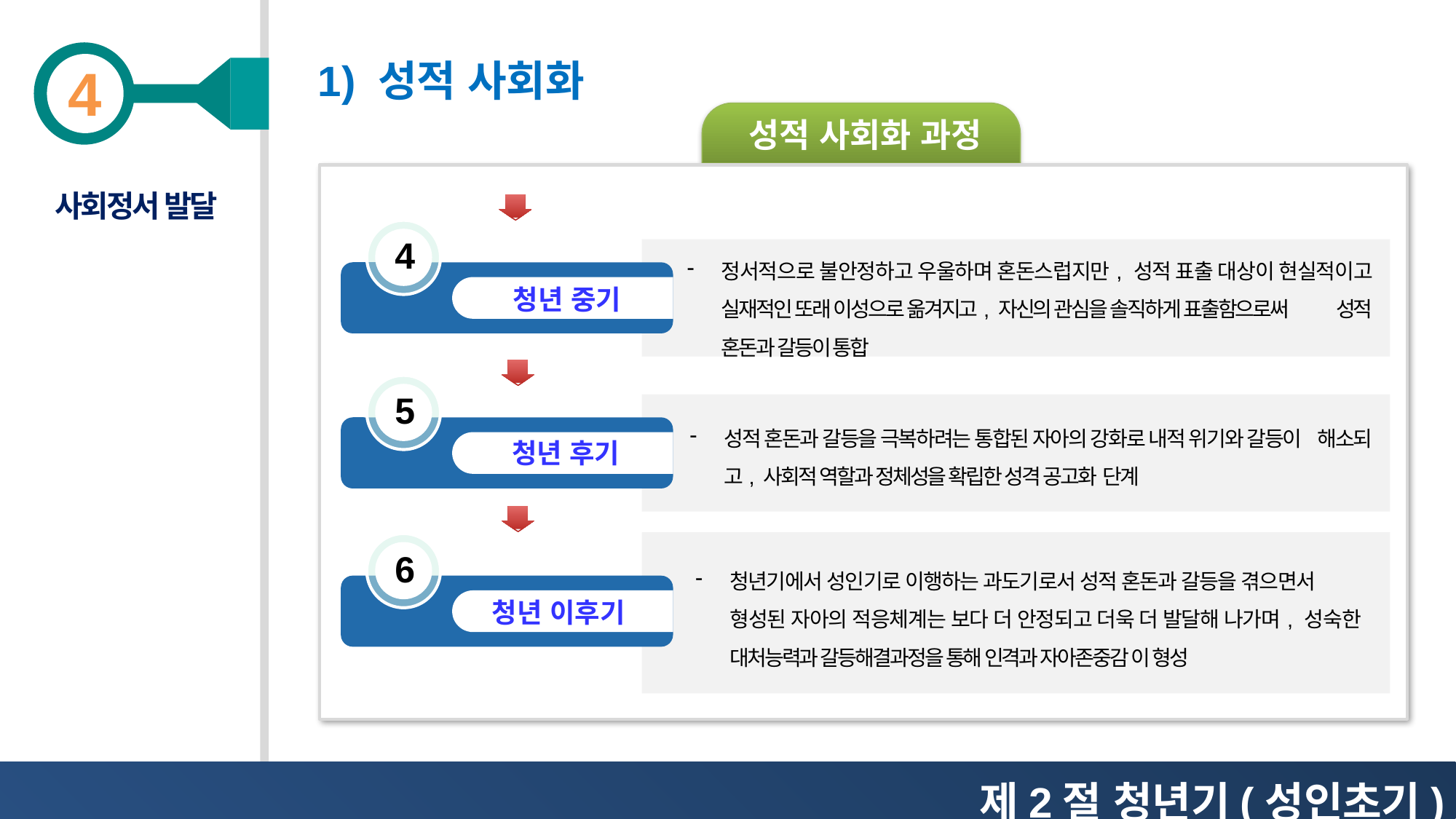

1) 성적 사회화

성적 사회화 과정
사회정서 발달

4

정서적으로 불안정하고 우울하며 혼돈스럽지만, 성적 표출 대상이 현실적이고 실재적인 또래 이성으로 옮겨지고, 자신의 관심을 솔직하게 표출함으로써             성적 혼돈과 갈등이 통합
청년 중기

5

성적 혼돈과 갈등을 극복하려는 통합된 자아의 강화로 내적 위기와 갈등이    해소되고, 사회적 역할과 정체성을 확립한 성격 공고화  단계
청년 후기

6
청년기에서 성인기로 이행하는 과도기로서 성적 혼돈과 갈등을 겪으면서               형성된 자아의 적응체계는 보다 더 안정되고 더욱 더 발달해 나가며, 성숙한     대처능력과 갈등해결과정을 통해 인격과 자아존중감 이 형성
청년 이후기
제2절 청년기(성인초기)